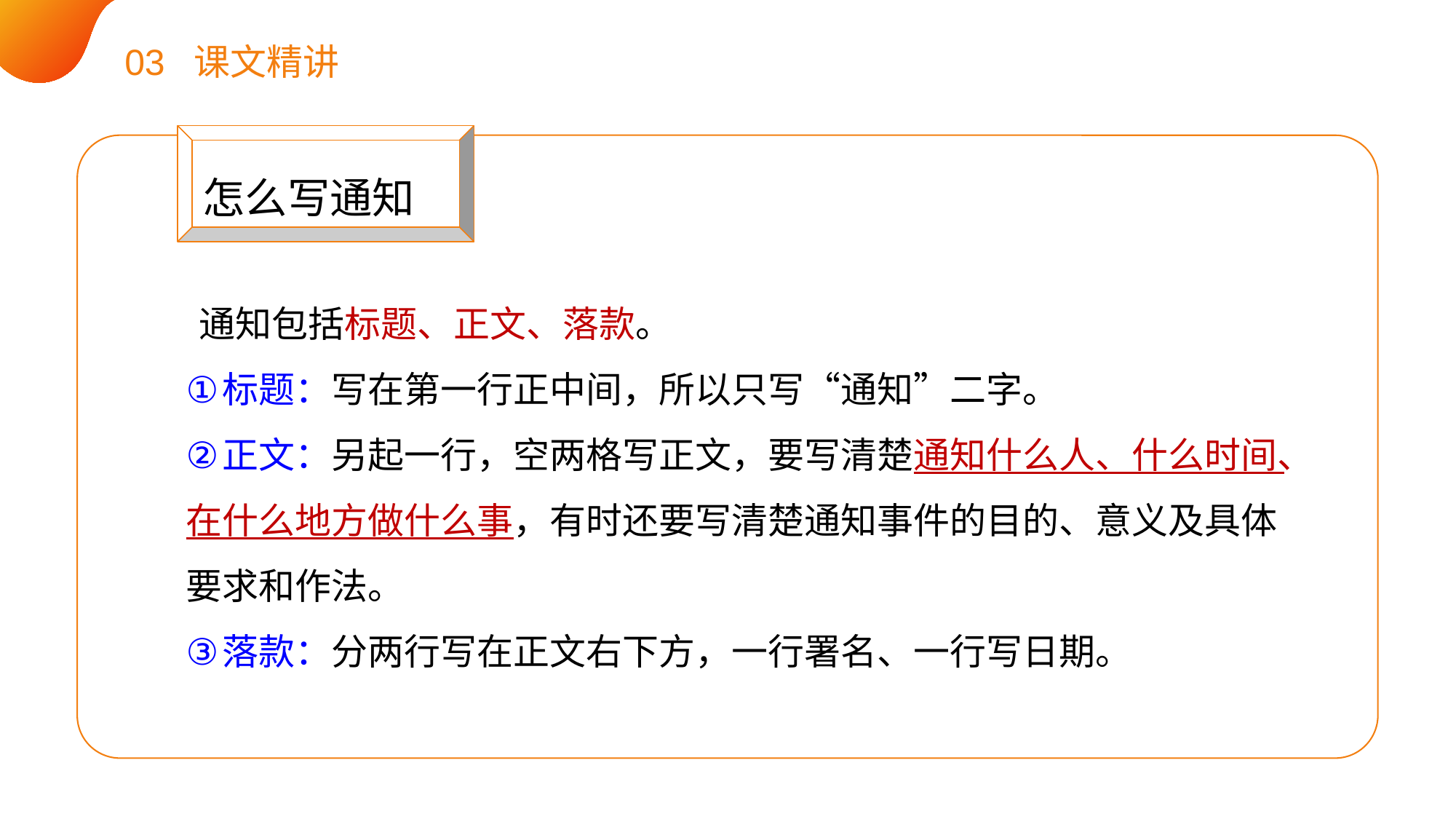

03  课文精讲
怎么写通知
        通知包括标题、正文、落款。
标题：写在第一行正中间，所以只写“通知”二字。
正文：另起一行，空两格写正文，要写清楚通知什么人、什么时间、在什么地方做什么事，有时还要写清楚通知事件的目的、意义及具体要求和作法。
落款：分两行写在正文右下方，一行署名、一行写日期。